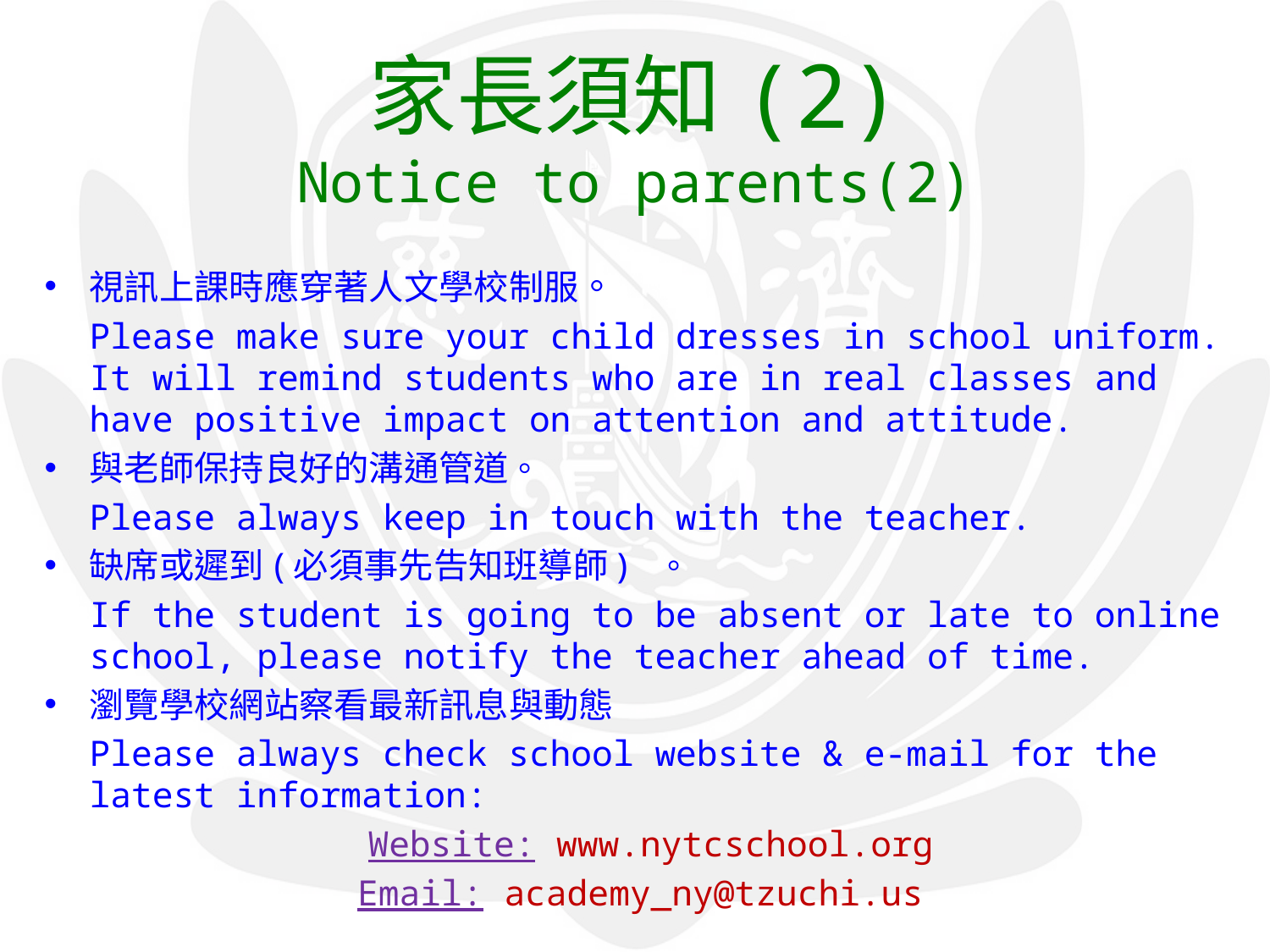

# 家長須知(2) Notice to parents(2)

視訊上課時應穿著人文學校制服。
	Please make sure your child dresses in school uniform. It will remind students who are in real classes and have positive impact on attention and attitude.
與老師保持良好的溝通管道。
	Please always keep in touch with the teacher.
缺席或遲到(必須事先告知班導師) 。
	If the student is going to be absent or late to online school, please notify the teacher ahead of time.
瀏覽學校網站察看最新訊息與動態
	Please always check school website & e-mail for the latest information:
Website: www.nytcschool.org
Email: academy_ny@tzuchi.us